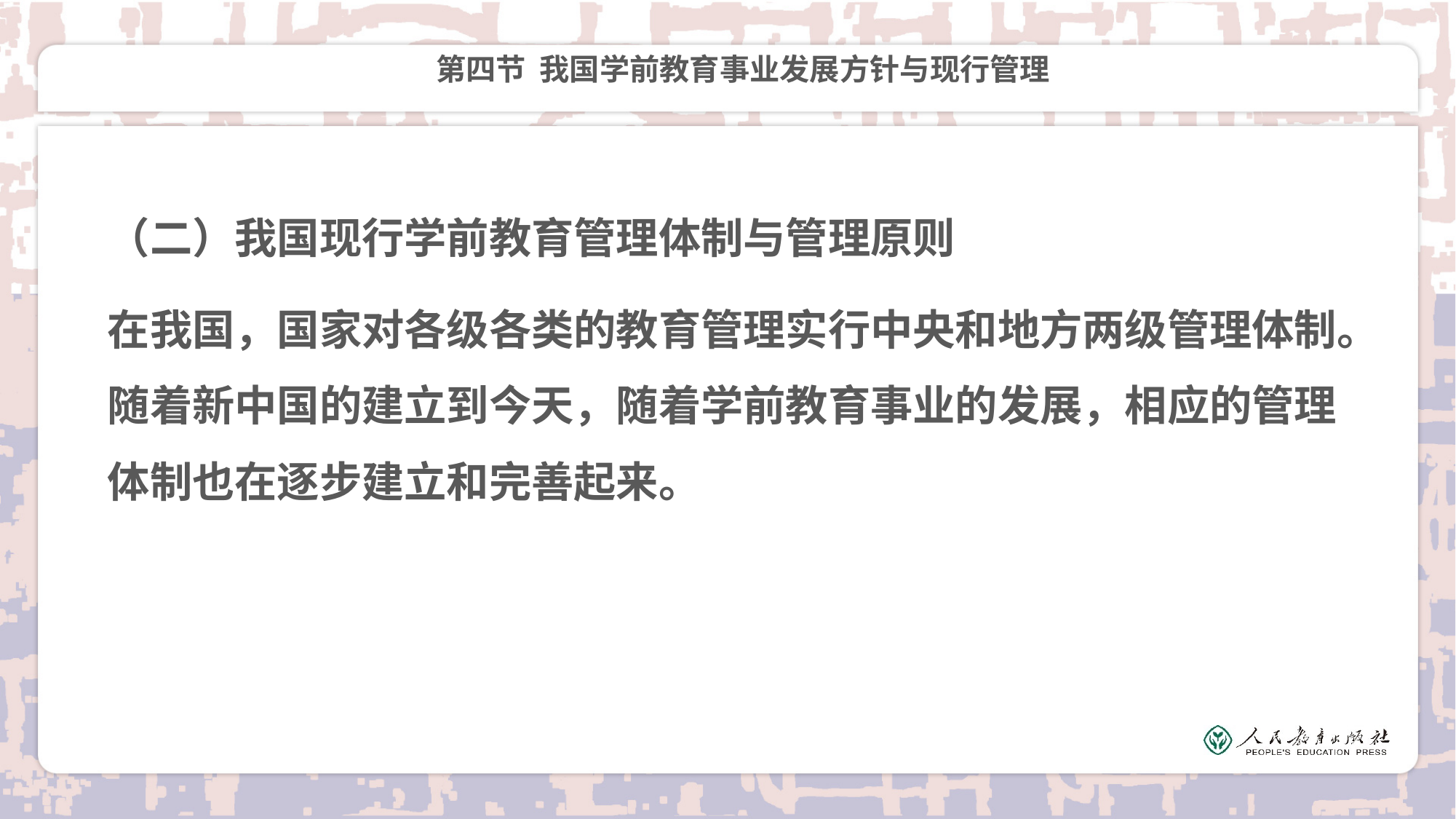

# 第四节  我国学前教育事业发展方针与现行管理
（二）我国现行学前教育管理体制与管理原则
在我国，国家对各级各类的教育管理实行中央和地方两级管理体制。随着新中国的建立到今天，随着学前教育事业的发展，相应的管理体制也在逐步建立和完善起来。